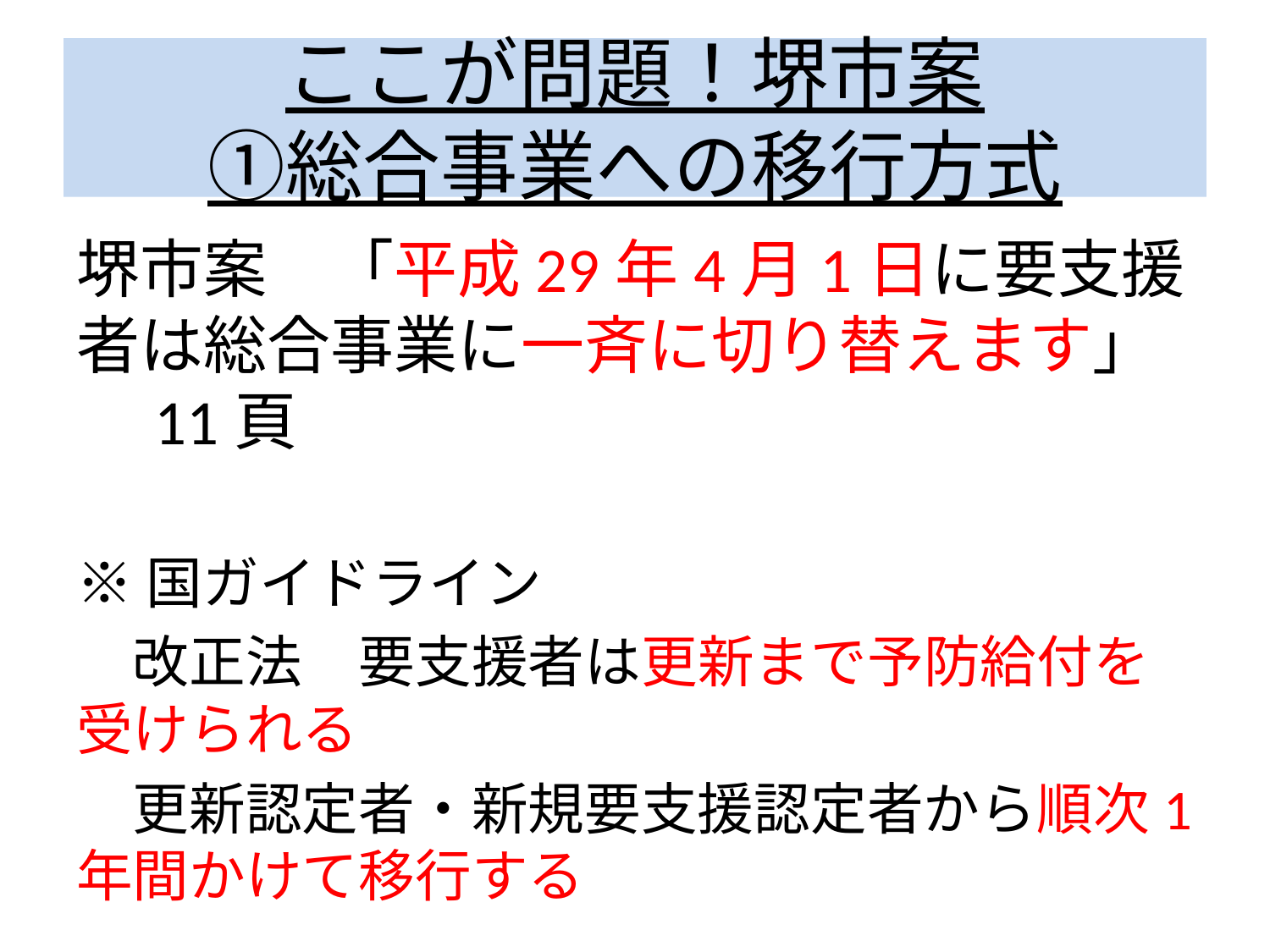

# ここが問題！堺市案 ①総合事業への移行方式
堺市案　「平成29年4月1日に要支援者は総合事業に一斉に切り替えます」　11頁

※国ガイドライン
　改正法　要支援者は更新まで予防給付を受けられる
　更新認定者・新規要支援認定者から順次1年間かけて移行する